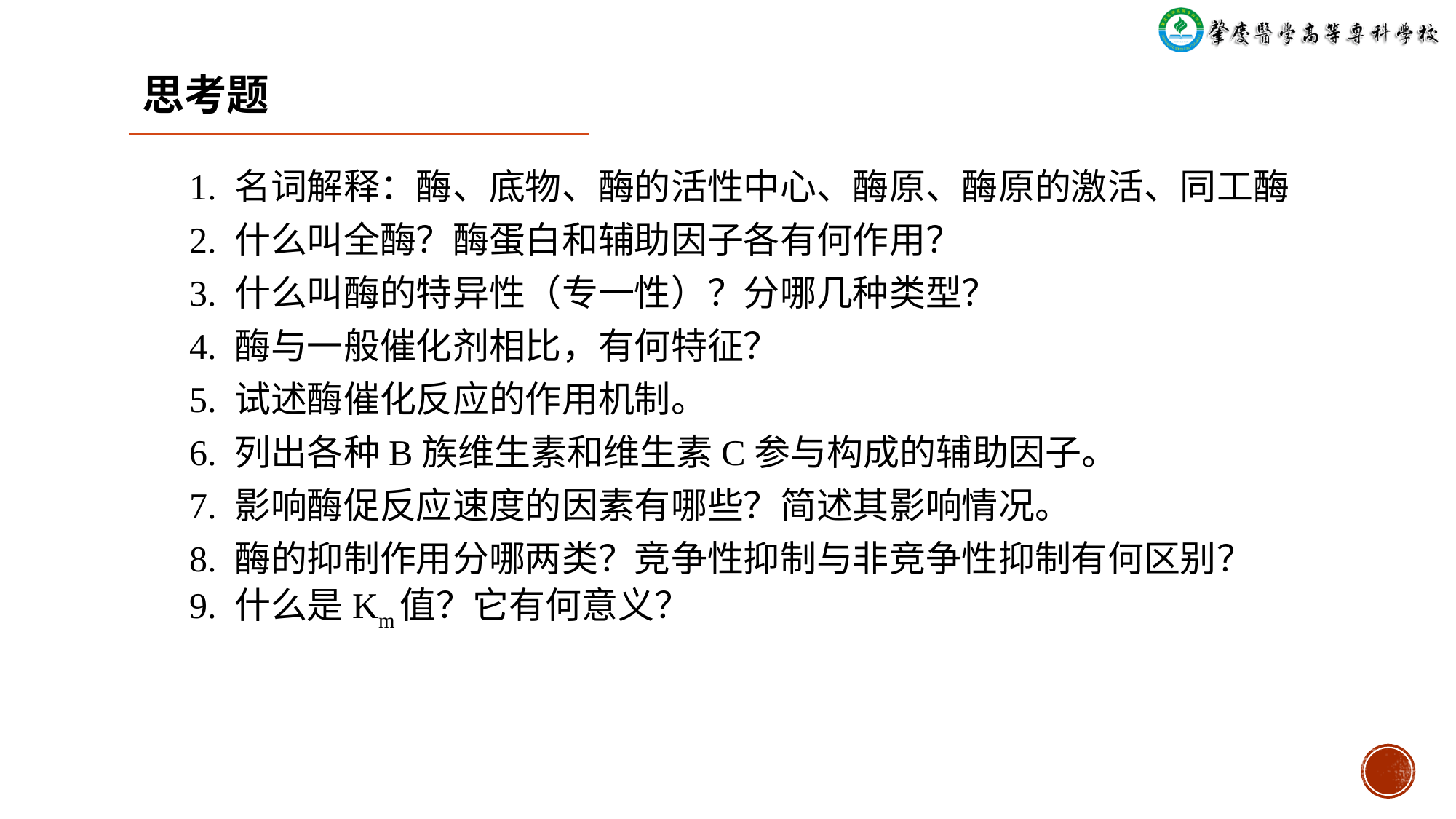

思考题
1. 名词解释：酶、底物、酶的活性中心、酶原、酶原的激活、同工酶
2. 什么叫全酶？酶蛋白和辅助因子各有何作用？
3. 什么叫酶的特异性（专一性）？分哪几种类型？
4. 酶与一般催化剂相比，有何特征？
5. 试述酶催化反应的作用机制。
6. 列出各种B族维生素和维生素C参与构成的辅助因子。
7. 影响酶促反应速度的因素有哪些？简述其影响情况。
8. 酶的抑制作用分哪两类？竞争性抑制与非竞争性抑制有何区别？
9. 什么是Km值？它有何意义？